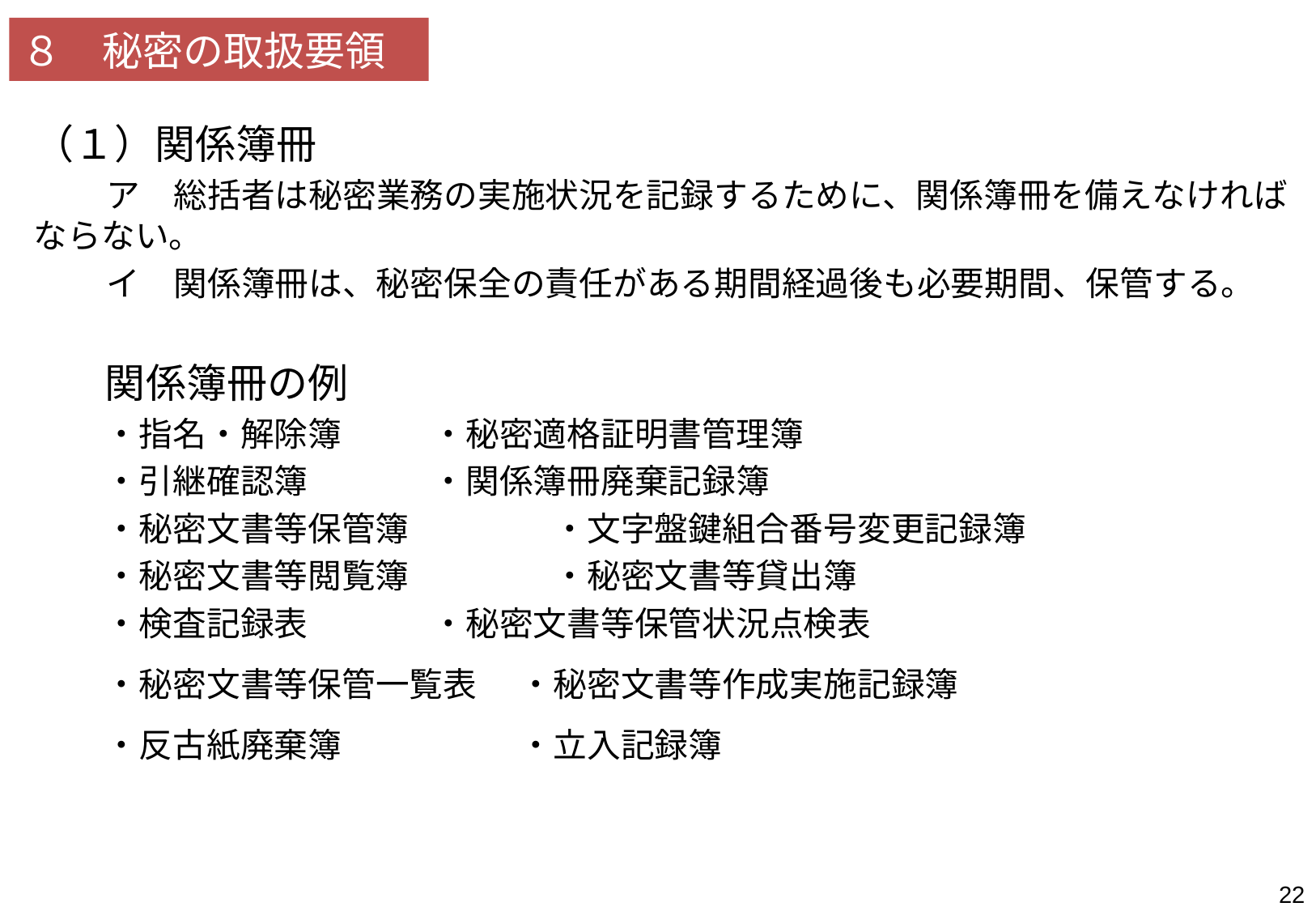

８　秘密の取扱要領
（１）関係簿冊
ア　総括者は秘密業務の実施状況を記録するために、関係簿冊を備えなければならない。
イ　関係簿冊は、秘密保全の責任がある期間経過後も必要期間、保管する。

関係簿冊の例
・指名・解除簿	　・秘密適格証明書管理簿
・引継確認簿	　・関係簿冊廃棄記録簿
・秘密文書等保管簿	　・文字盤鍵組合番号変更記録簿
・秘密文書等閲覧簿	　・秘密文書等貸出簿
・検査記録表	　・秘密文書等保管状況点検表
・秘密文書等保管一覧表	・秘密文書等作成実施記録簿
・反古紙廃棄簿	　　	・立入記録簿

| 45 | 関係簿冊の作成・記録・保存要領が記載されているか。 |
| --- | --- |
22